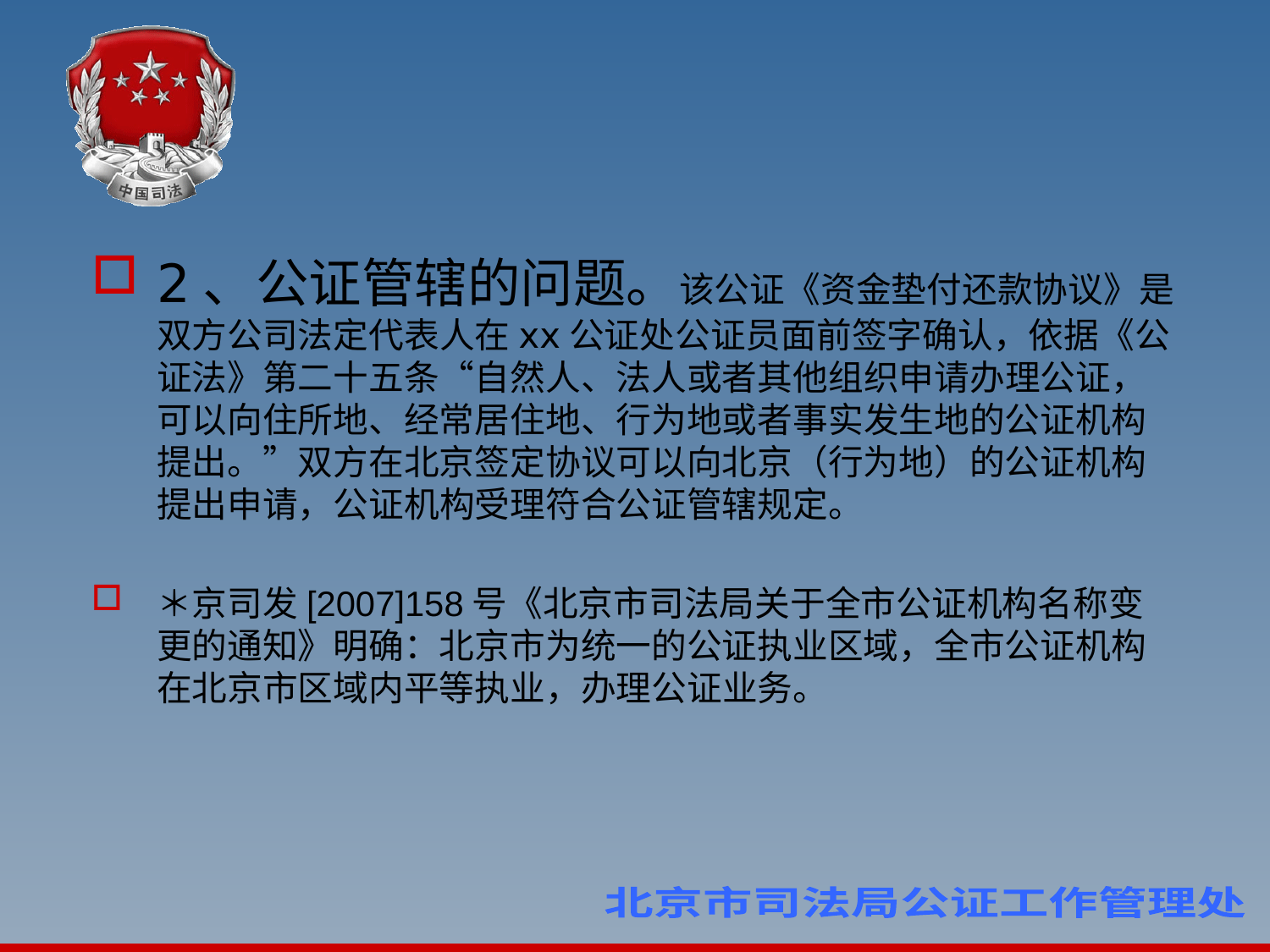

#
2、公证管辖的问题。该公证《资金垫付还款协议》是双方公司法定代表人在xx公证处公证员面前签字确认，依据《公证法》第二十五条“自然人、法人或者其他组织申请办理公证，可以向住所地、经常居住地、行为地或者事实发生地的公证机构提出。”双方在北京签定协议可以向北京（行为地）的公证机构提出申请，公证机构受理符合公证管辖规定。

＊京司发[2007]158号《北京市司法局关于全市公证机构名称变更的通知》明确：北京市为统一的公证执业区域，全市公证机构在北京市区域内平等执业，办理公证业务。